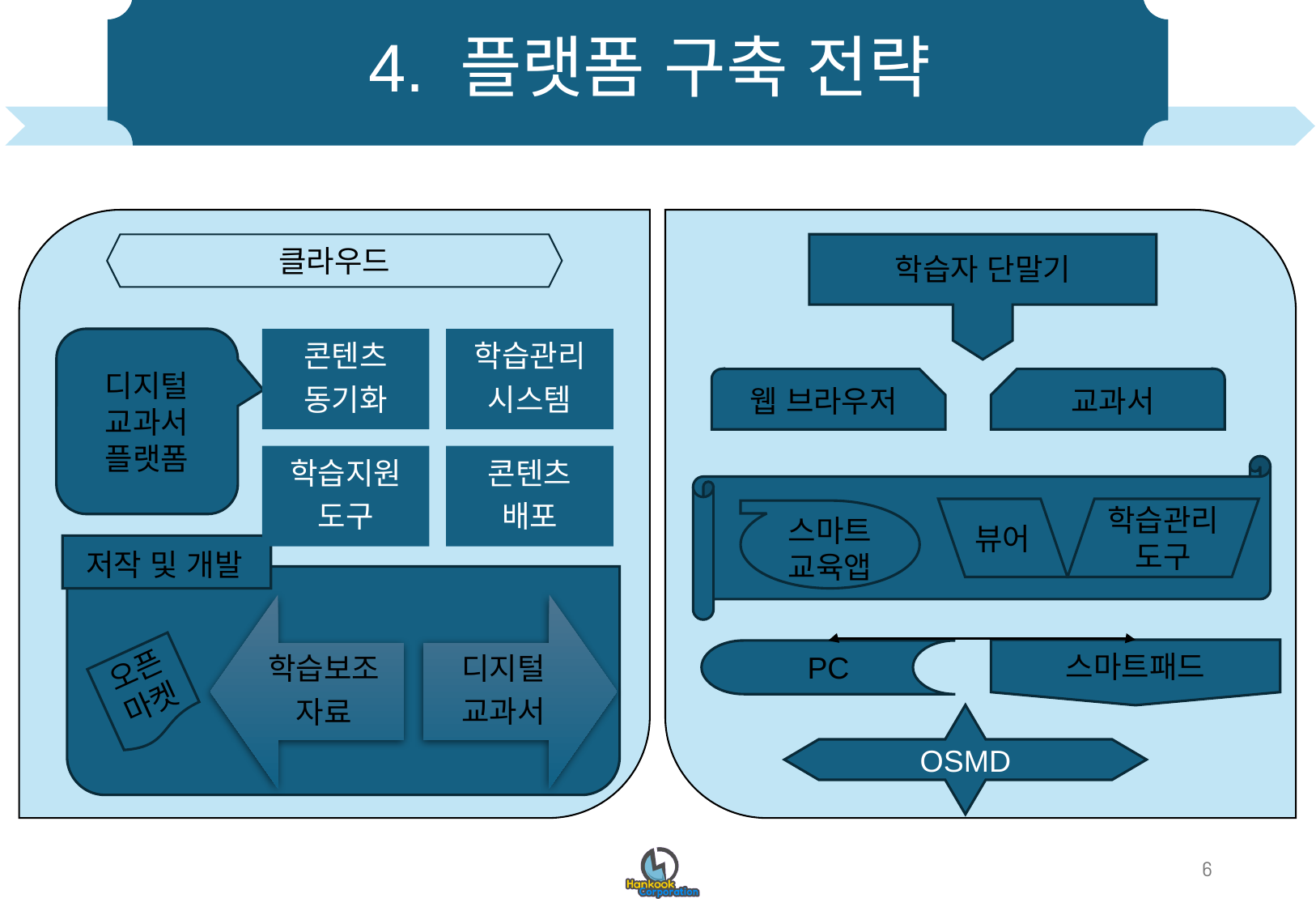

# 4. 플랫폼 구축 전략

클라우드
콘텐츠
동기화
학습관리
시스템
학습지원
도구
콘텐츠
배포
디지털
교과서
플랫폼
저작 및 개발
학습보조
자료
디지털
교과서

오픈
마켓

학습자 단말기

웹 브라우저
교과서

뷰어
학습관리
도구

스마트
교육앱
스마트패드
PC
OSMD
6